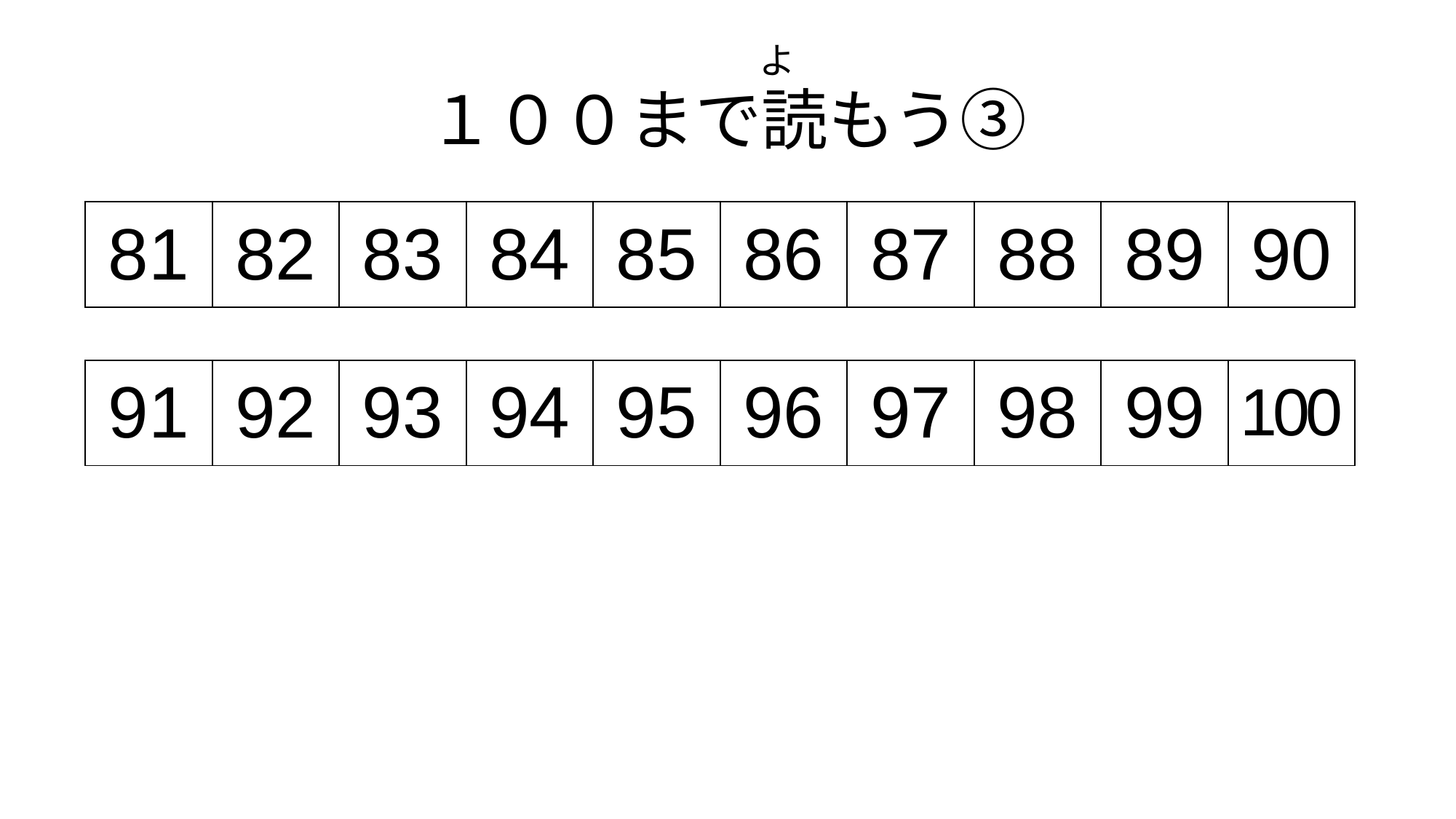

よ
# １００まで読もう③
| 81 | 82 | 83 | 84 | 85 | 86 | 87 | 88 | 89 | 90 |
| --- | --- | --- | --- | --- | --- | --- | --- | --- | --- |
| 91 | 92 | 93 | 94 | 95 | 96 | 97 | 98 | 99 | 100 |
| --- | --- | --- | --- | --- | --- | --- | --- | --- | --- |